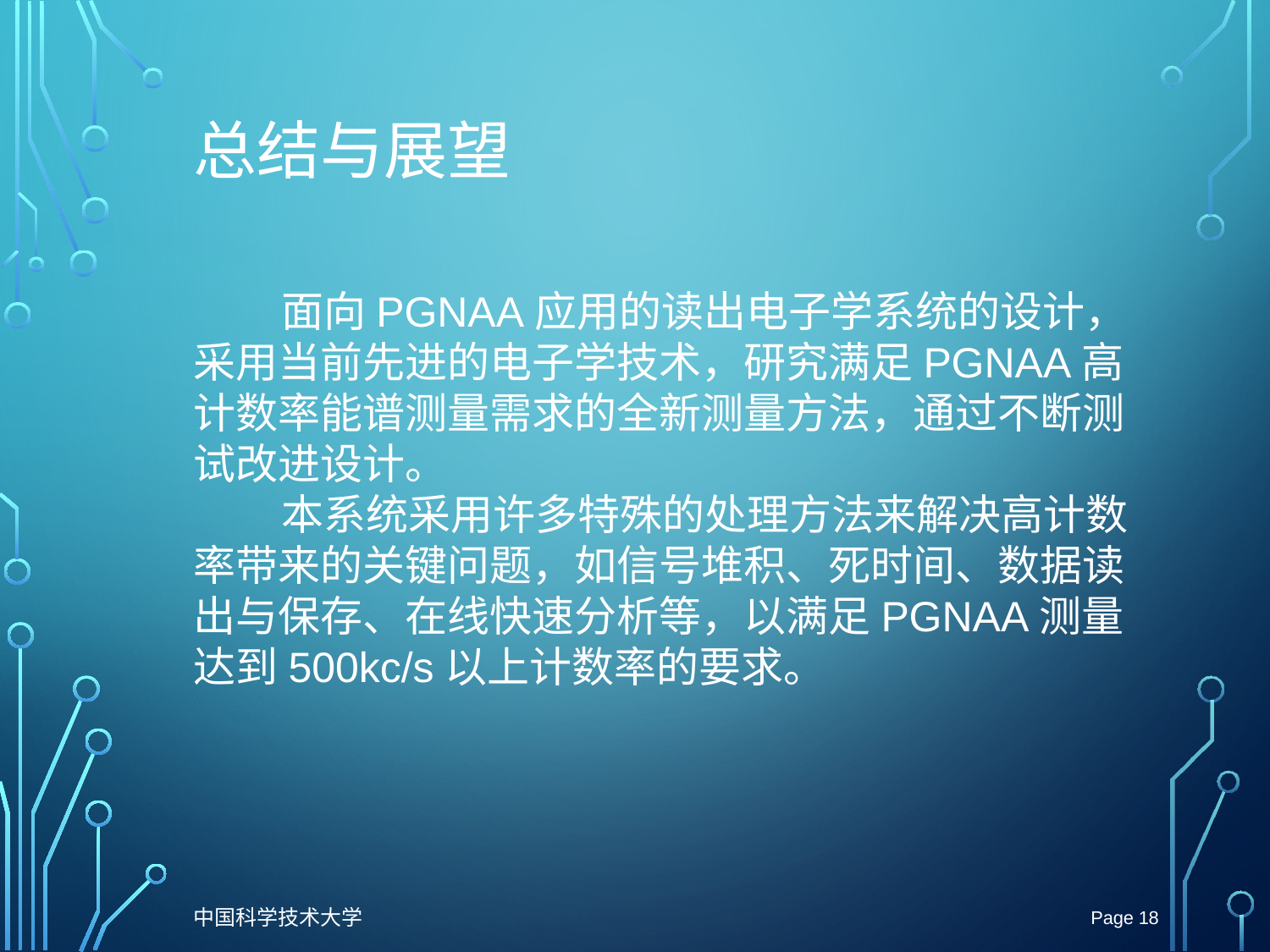

# 总结与展望
面向PGNAA应用的读出电子学系统的设计，采用当前先进的电子学技术，研究满足PGNAA高计数率能谱测量需求的全新测量方法，通过不断测试改进设计。
本系统采用许多特殊的处理方法来解决高计数率带来的关键问题，如信号堆积、死时间、数据读出与保存、在线快速分析等，以满足PGNAA测量达到500kc/s以上计数率的要求。
Page 18
中国科学技术大学